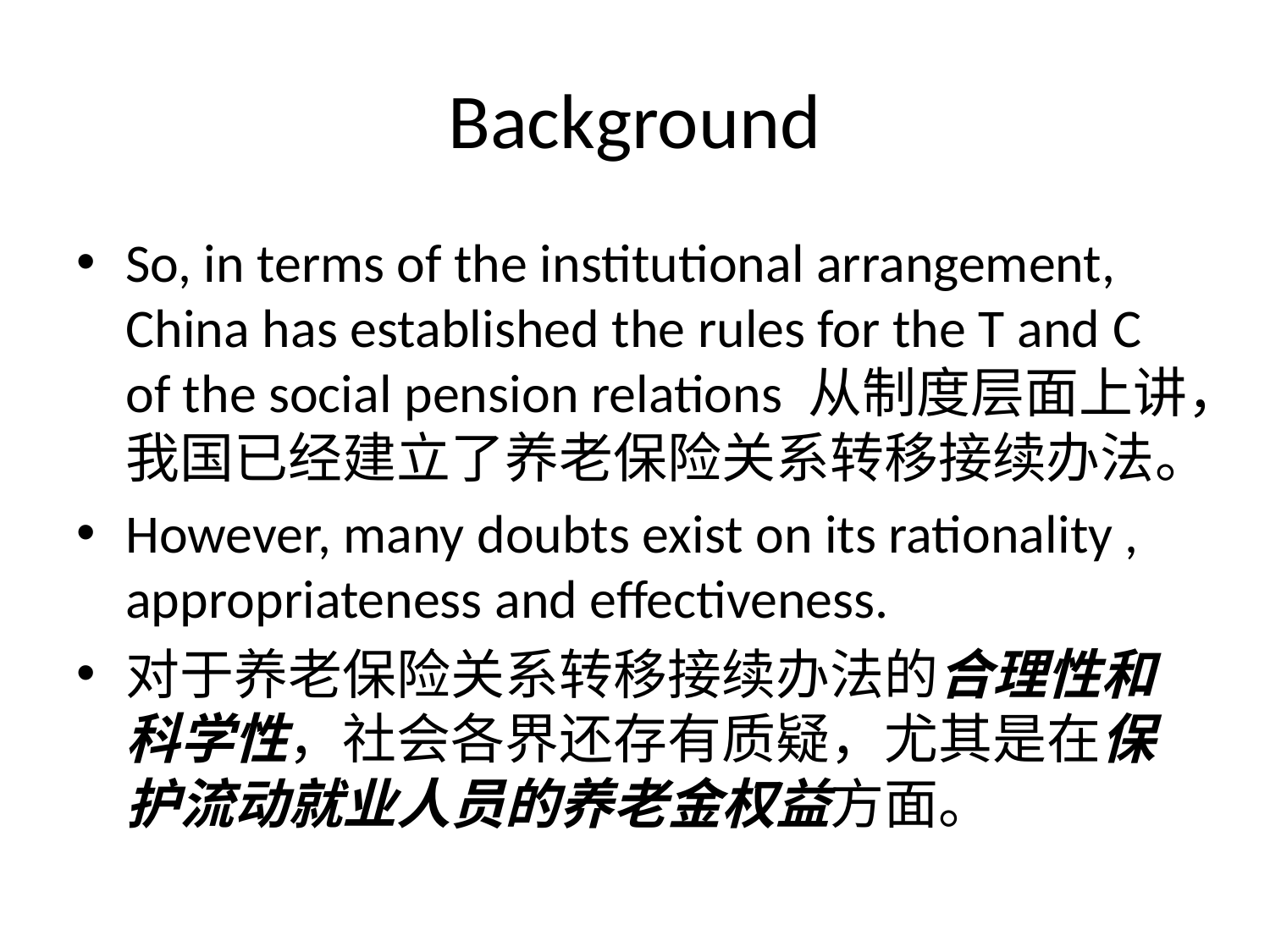

# Background
So, in terms of the institutional arrangement, China has established the rules for the T and C of the social pension relations 从制度层面上讲，我国已经建立了养老保险关系转移接续办法。
However, many doubts exist on its rationality , appropriateness and effectiveness.
对于养老保险关系转移接续办法的合理性和科学性，社会各界还存有质疑，尤其是在保护流动就业人员的养老金权益方面。